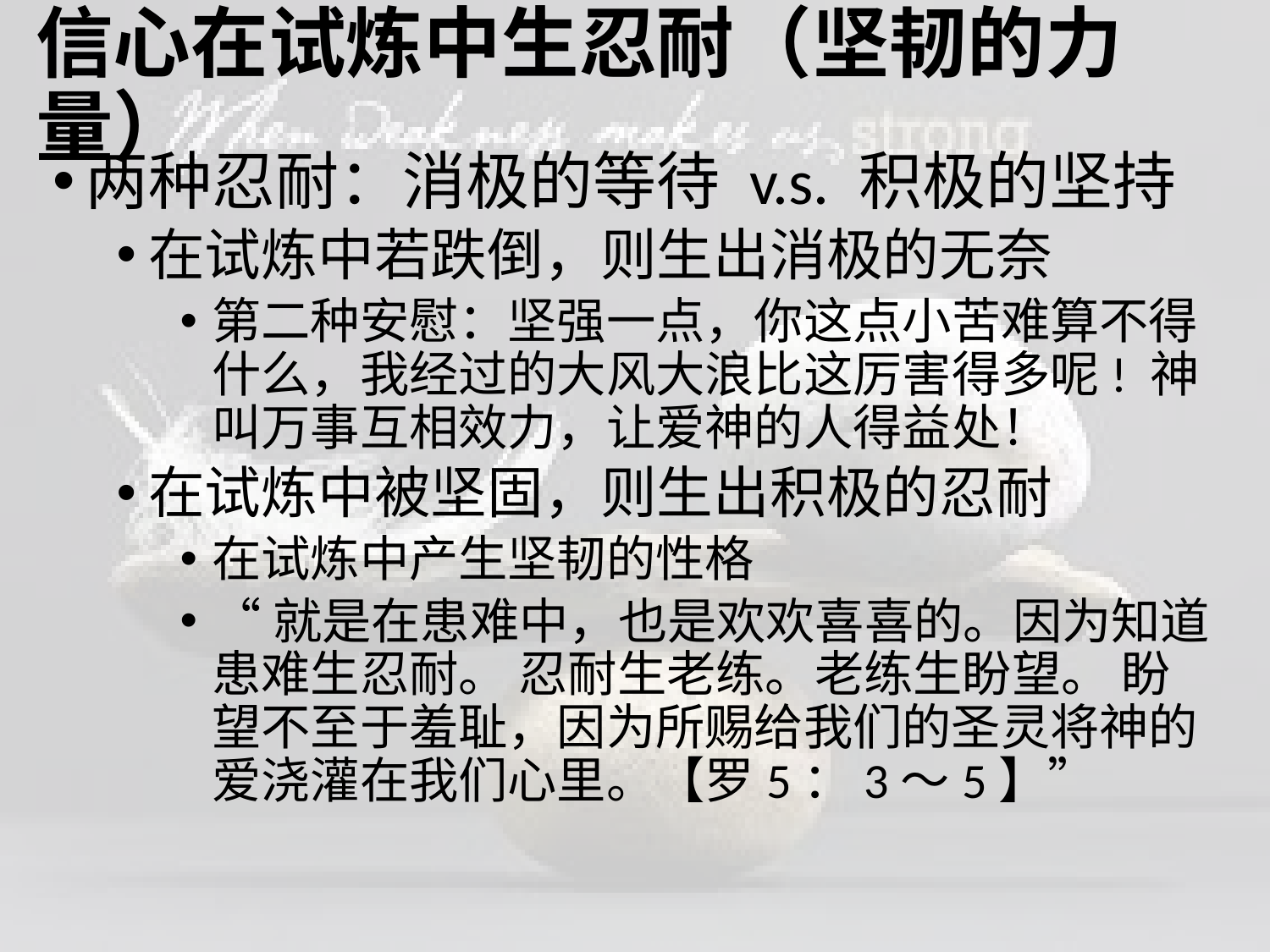

# 信心在试炼中生忍耐（坚韧的力量）
两种忍耐：消极的等待 v.s. 积极的坚持
在试炼中若跌倒，则生出消极的无奈
第二种安慰：坚强一点，你这点小苦难算不得什么，我经过的大风大浪比这厉害得多呢! 神叫万事互相效力，让爱神的人得益处！
在试炼中被坚固，则生出积极的忍耐
在试炼中产生坚韧的性格
“就是在患难中，也是欢欢喜喜的。因为知道患难生忍耐。 忍耐生老练。老练生盼望。 盼望不至于羞耻，因为所赐给我们的圣灵将神的爱浇灌在我们心里。【罗5：3～5】”